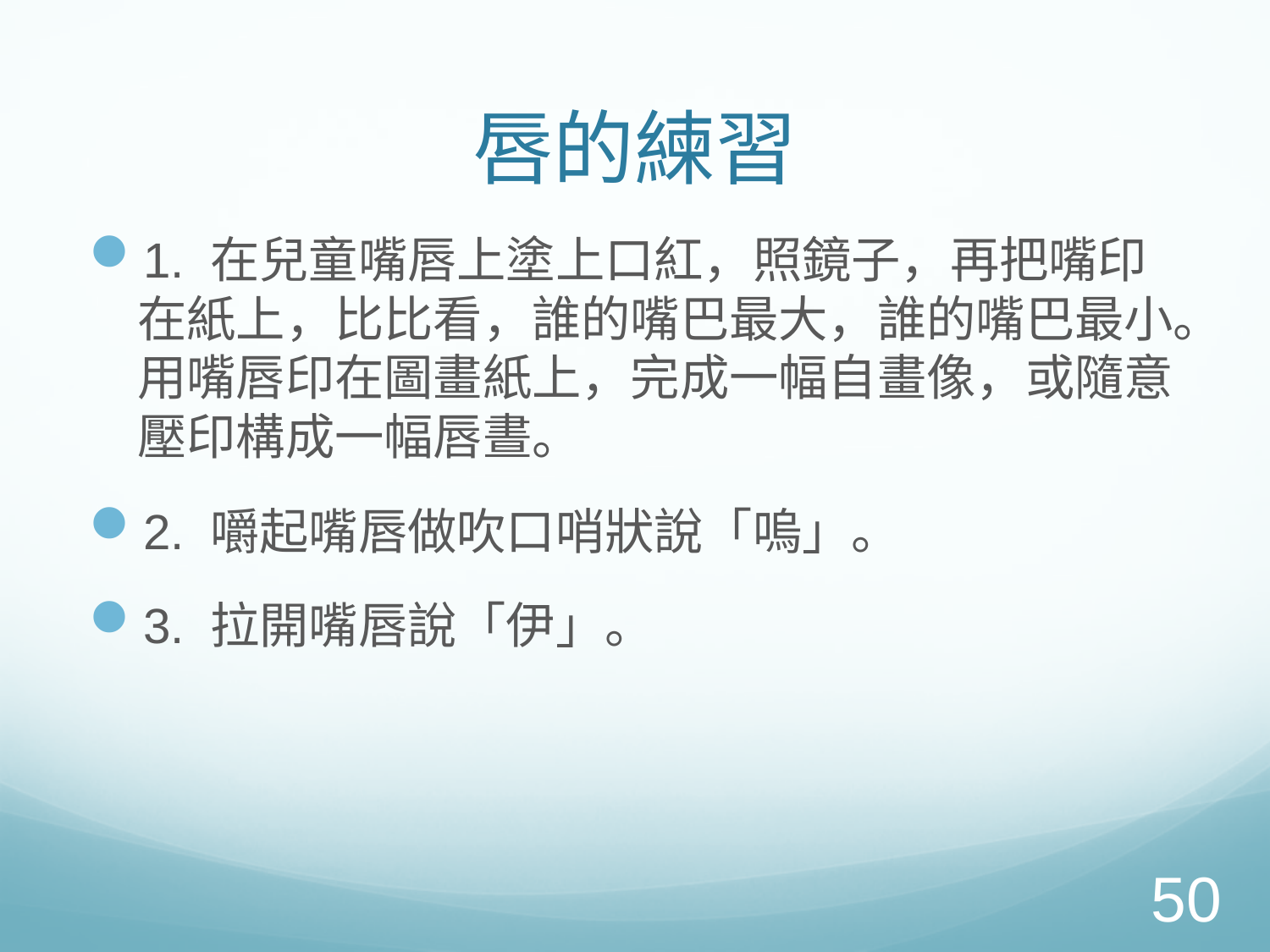

# 唇的練習
1. 在兒童嘴唇上塗上口紅，照鏡子，再把嘴印在紙上，比比看，誰的嘴巴最大，誰的嘴巴最小。用嘴唇印在圖畫紙上，完成一幅自畫像，或隨意壓印構成一幅唇晝。
2. 嚼起嘴唇做吹口哨狀說「嗚」。
3. 拉開嘴唇說「伊」。

50